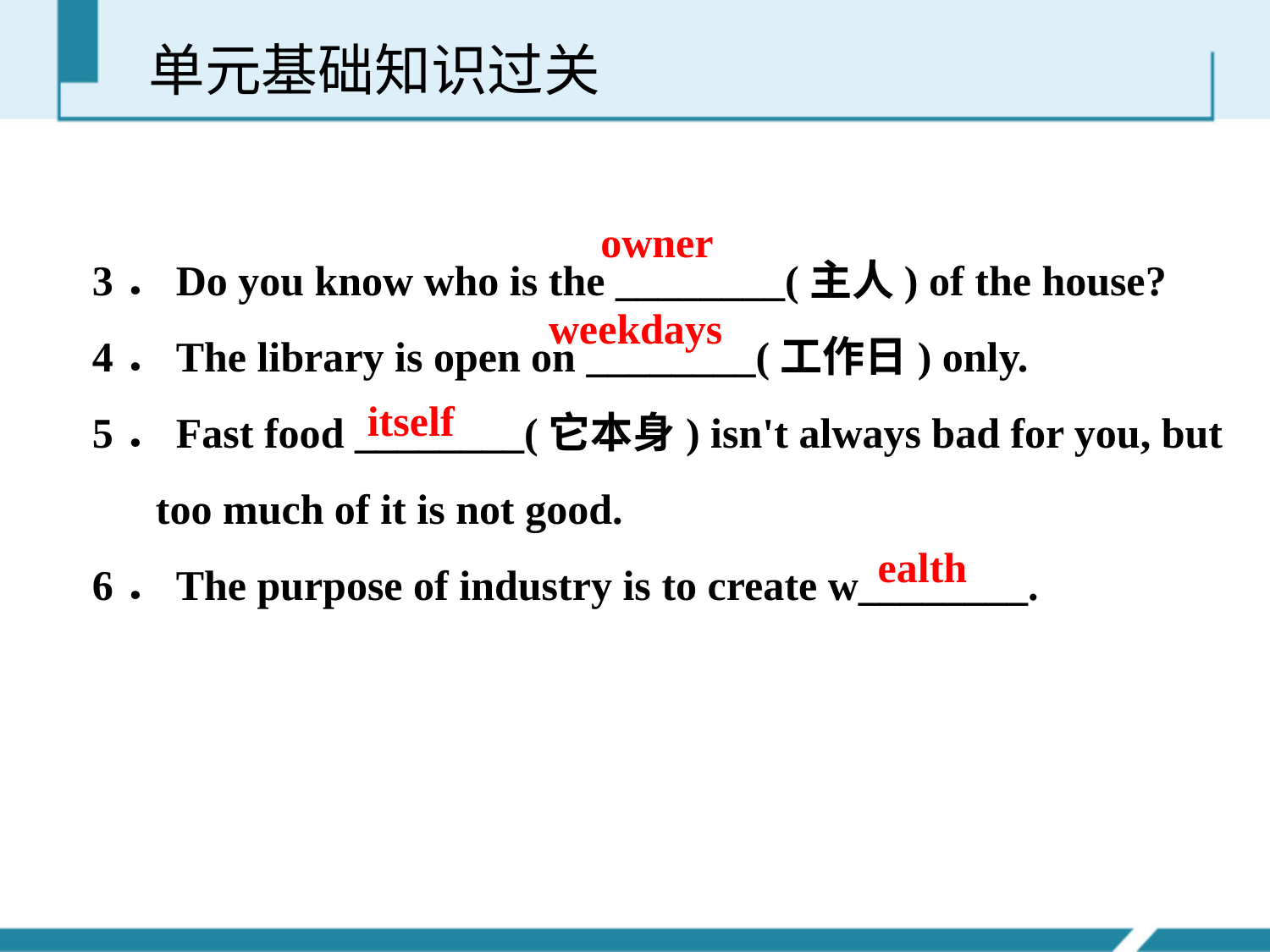

单元基础知识过关
owner
3．Do you know who is the ________(主人) of the house?
4．The library is open on ________(工作日) only.
5．Fast food ________(它本身) isn't always bad for you, but
      too much of it is not good.
6．The purpose of industry is to create w________.
weekdays
itself
ealth